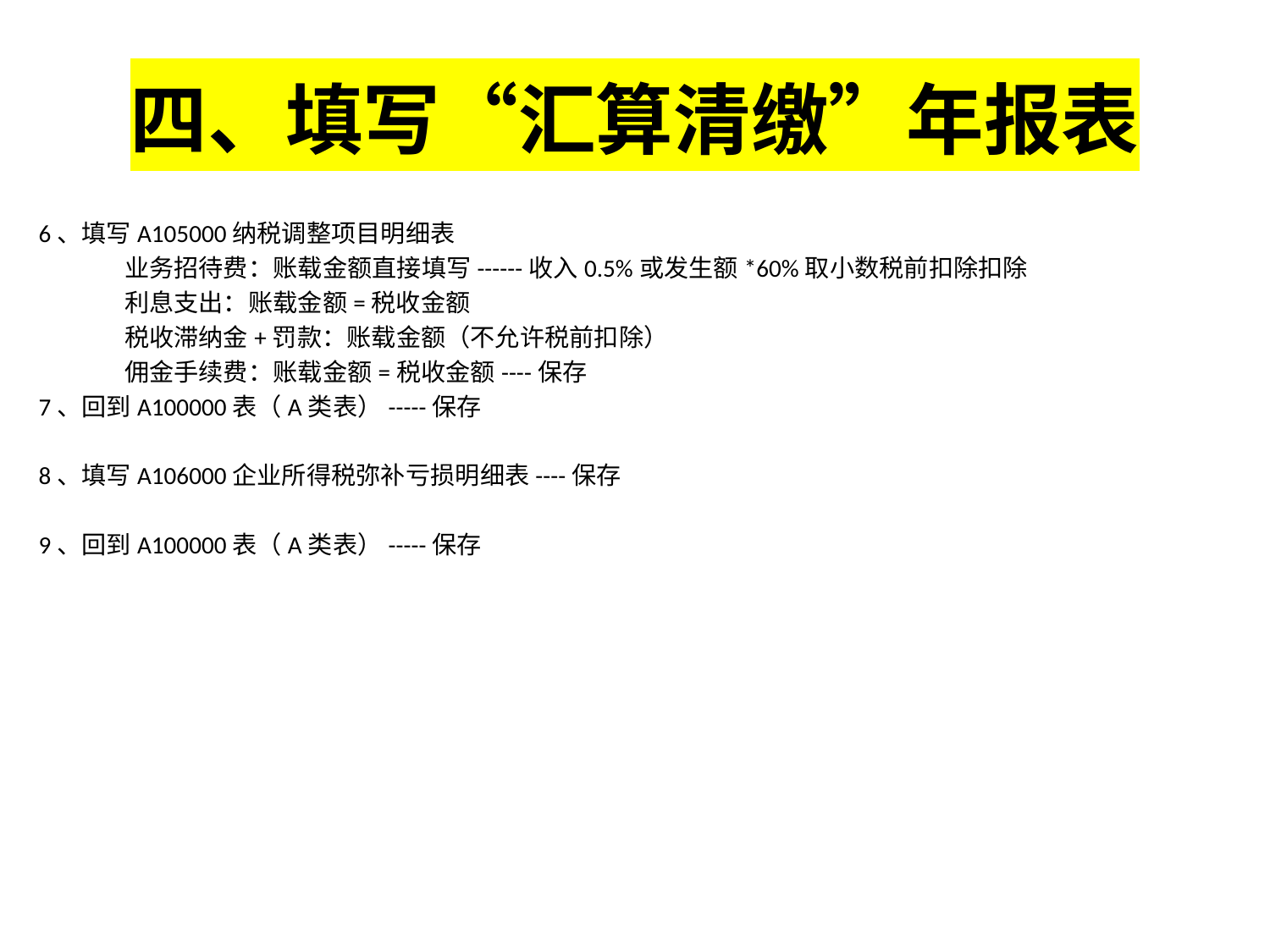

# 四、填写“汇算清缴”年报表

6、填写A105000纳税调整项目明细表
   业务招待费：账载金额直接填写------收入0.5%或发生额*60%取小数税前扣除扣除
   利息支出：账载金额=税收金额
   税收滞纳金+罚款：账载金额（不允许税前扣除）
   佣金手续费：账载金额=税收金额----保存
7、回到A100000表（A类表）-----保存

8、填写A106000企业所得税弥补亏损明细表----保存

9、回到A100000表（A类表）-----保存